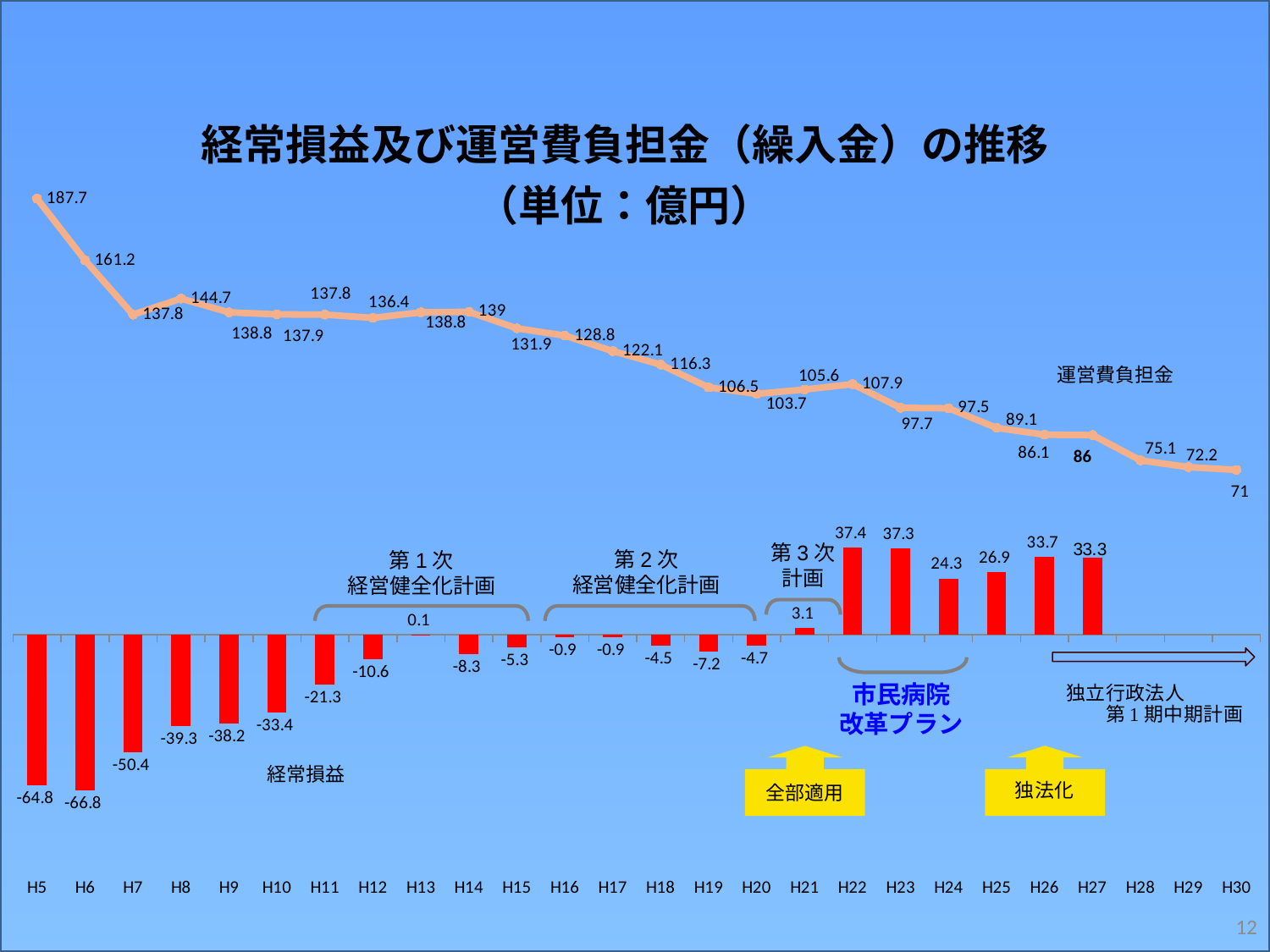

### Chart: 経常損益及び運営費負担金（繰入金）の推移 （単位：億円）

| Category |  |  |
|---|---|---|
| H5 | -64.8 | 187.7 |
| H6 | -66.8 | 161.2 |
| H7 | -50.4 | 137.8 |
| H8 | -39.300000000000004 | 144.7 |
| H9 | -38.2 | 138.8 |
| H10 | -33.4 | 137.9 |
| H11 | -21.3 | 137.8 |
| H12 | -10.6 | 136.4 |
| H13 | 0.1 | 138.8 |
| H14 | -8.3 | 139.0 |
| H15 | -5.3 | 131.9 |
| H16 | -0.9 | 128.8 |
| H17 | -0.9 | 122.1 |
| H18 | -4.49 | 116.3 |
| H19 | -7.2 | 106.5 |
| H20 | -4.71 | 103.7 |
| H21 | 3.09 | 105.6 |
| H22 | 37.39 | 107.9 |
| H23 | 37.31 | 97.7 |
| H24 | 24.29 | 97.5 |
| H25 | 26.9 | 89.1 |
| H26 | 33.7 | 86.1 |
| H27 | 33.300000000000004 | 86.0 |
| H28 | None | 75.1 |
| H29 | None | 72.2 |
| H30 | None | 71.0 |
運営費負担金

第3次
計画
第2次
経営健全化計画
第1次
経営健全化計画

市民病院
改革プラン

全部適用
経常損益
12